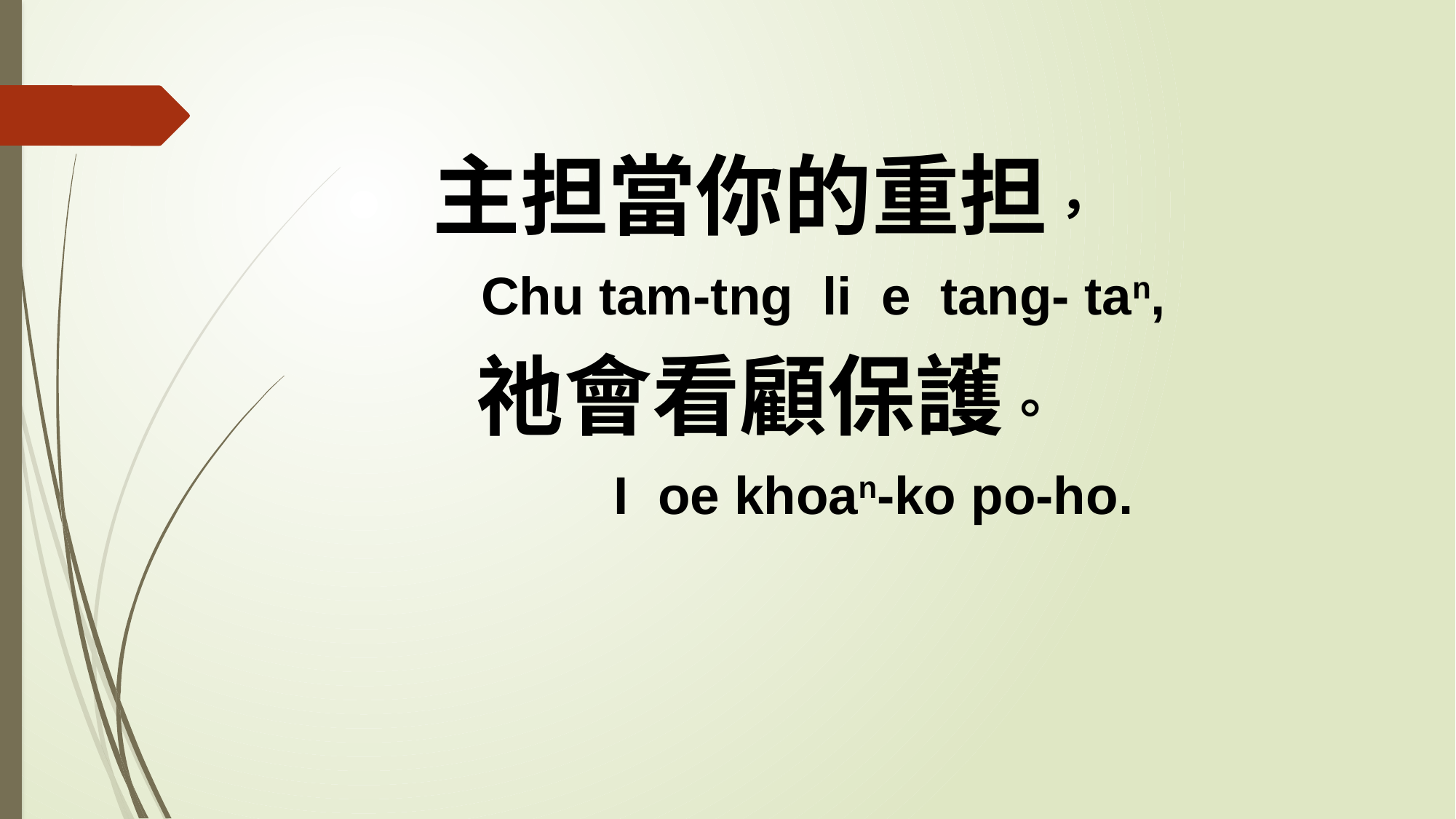

主担當你的重担，
                Chu tam-tng  li  e  tang- tan,
祂會看顧保護。
                         I  oe khoan-ko po-ho.